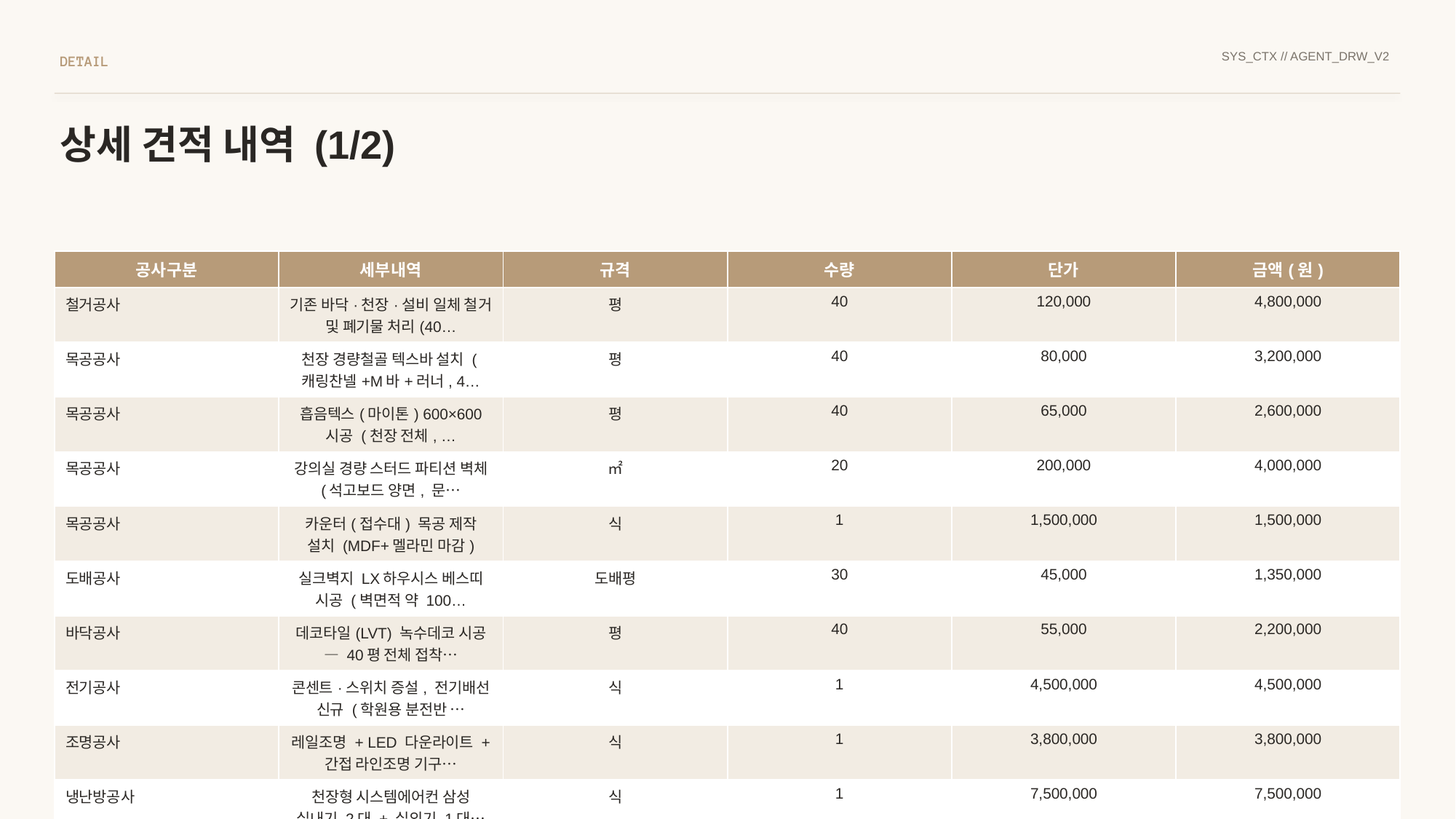

SYS_CTX // AGENT_DRW_V2
DETAIL

상세 견적 내역 (1/2)
| 공사구분 | 세부내역 | 규격 | 수량 | 단가 | 금액(원) |
| --- | --- | --- | --- | --- | --- |
| 철거공사 | 기존 바닥·천장·설비 일체 철거 및 폐기물 처리(40… | 평 | 40 | 120,000 | 4,800,000 |
| 목공공사 | 천장 경량철골 텍스바 설치 (캐링찬넬+M바+러너, 4… | 평 | 40 | 80,000 | 3,200,000 |
| 목공공사 | 흡음텍스(마이톤) 600×600 시공 (천장 전체, … | 평 | 40 | 65,000 | 2,600,000 |
| 목공공사 | 강의실 경량 스터드 파티션 벽체 (석고보드 양면, 문… | ㎡ | 20 | 200,000 | 4,000,000 |
| 목공공사 | 카운터(접수대) 목공 제작 설치 (MDF+멜라민 마감) | 식 | 1 | 1,500,000 | 1,500,000 |
| 도배공사 | 실크벽지 LX하우시스 베스띠 시공 (벽면적 약 100… | 도배평 | 30 | 45,000 | 1,350,000 |
| 바닥공사 | 데코타일(LVT) 녹수데코 시공 — 40평 전체 접착… | 평 | 40 | 55,000 | 2,200,000 |
| 전기공사 | 콘센트·스위치 증설, 전기배선 신규 (학원용 분전반 … | 식 | 1 | 4,500,000 | 4,500,000 |
| 조명공사 | 레일조명 + LED 다운라이트 + 간접 라인조명 기구… | 식 | 1 | 3,800,000 | 3,800,000 |
| 냉난방공사 | 천장형 시스템에어컨 삼성 실내기 2대 + 실외기 1대… | 식 | 1 | 7,500,000 | 7,500,000 |
| 간판공사 | 채널레터 외부간판 제작·설치 1식 (LED 채널, 추… | 식 | 1 | 2,500,000 | 2,500,000 |
| 가구·집기 | 학생용 책상·의자 세트 (중급, 추정) | 세트 | 25 | 120,000 | 3,000,000 |
| 가구·집기 | 강의용 칠판 + 화이트보드 설치 (추정) | 식 | 2 | 450,000 | 900,000 |